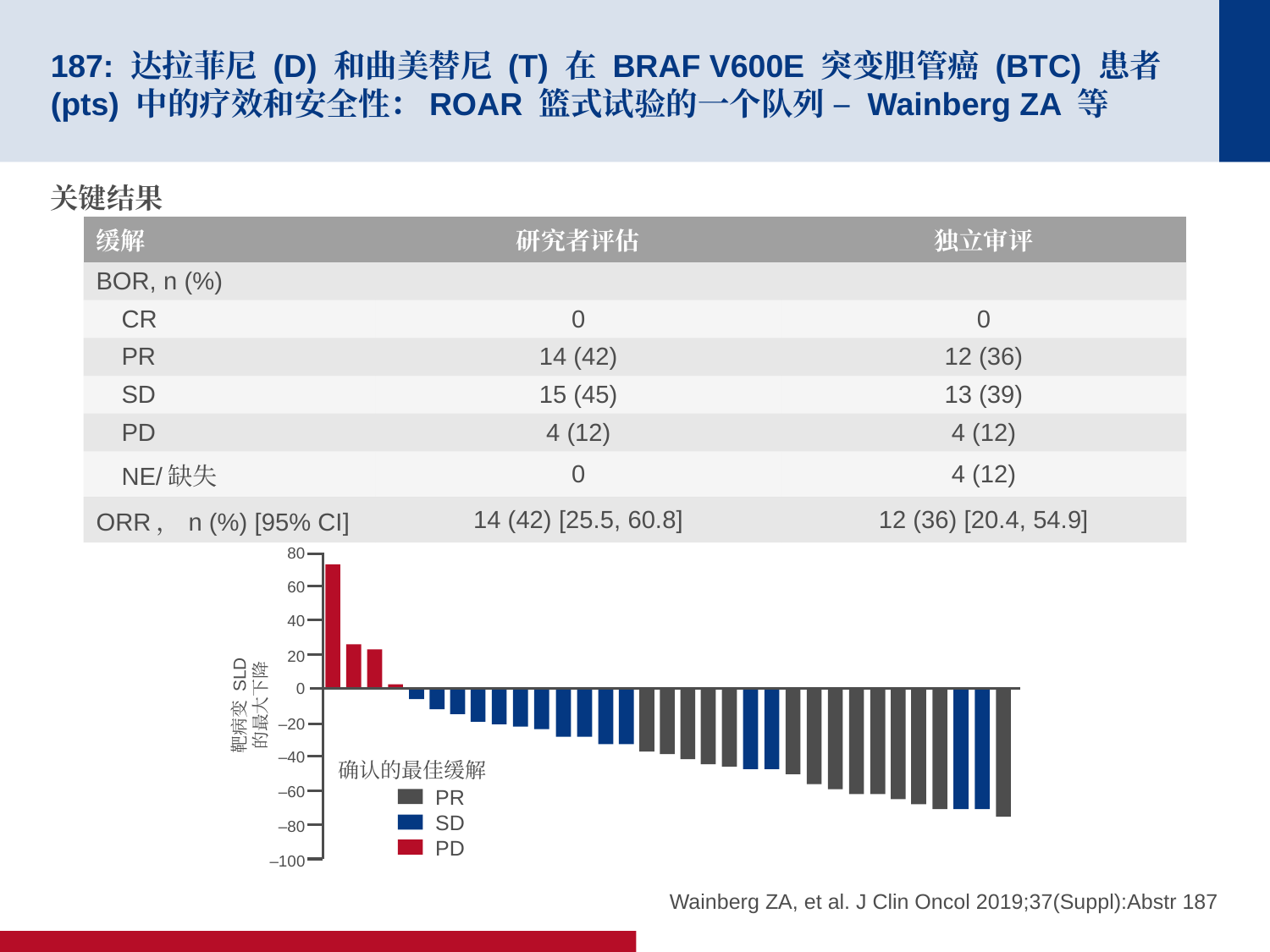

# 187: 达拉菲尼 (D) 和曲美替尼 (T) 在 BRAF V600E 突变胆管癌 (BTC) 患者 (pts) 中的疗效和安全性：ROAR 篮式试验的一个队列 – Wainberg ZA 等
关键结果

| 缓解 | 研究者评估 | 独立审评 |
| --- | --- | --- |
| BOR, n (%) |  |  |
| CR | 0 | 0 |
| PR | 14 (42) | 12 (36) |
| SD | 15 (45) | 13 (39) |
| PD | 4 (12) | 4 (12) |
| NE/缺失 | 0 | 4 (12) |
| ORR，n (%) [95% CI] | 14 (42) [25.5, 60.8] | 12 (36) [20.4, 54.9] |
80

60
40
20

0
靶病变 SLD
的最大下降

–20
–40
确认的最佳缓解
–60
PR
SD
PD

–80

–100
Wainberg ZA, et al. J Clin Oncol 2019;37(Suppl):Abstr 187